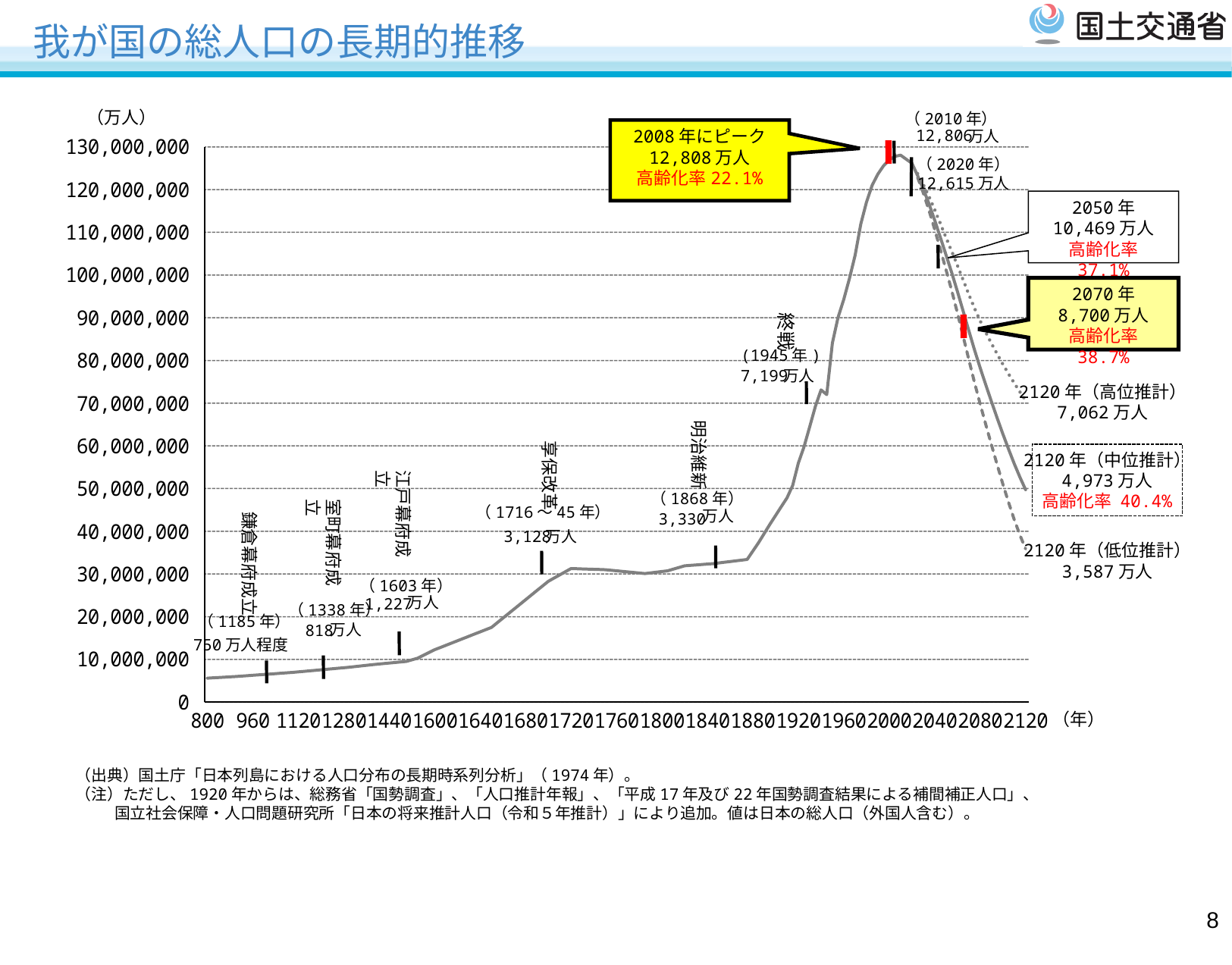

# 我が国の総人口の長期的推移
（万人）
（2010年）
2008年にピーク
12,808万人
高齢化率22.1%
12,806

### Chart

| Category |  |  |  |
|---|---|---|---|
| 800 | 5614950.0 | None | None |
| 820 | 5691940.0 | None | None |
| 840 | 5768930.0 | None | None |
| 860 | 5845920.0 | None | None |
| 880 | 5922910.0 | None | None |
| 900 | 5999900.0 | None | None |
| 920 | 6096280.0 | None | None |
| 940 | 6192660.0 | None | None |
| 960 | 6289040.0 | None | None |
| 980 | 6385420.0 | None | None |
| 1000 | 6481800.0 | None | None |
| 1020 | 6578180.0 | None | None |
| 1040 | 6674560.0 | None | None |
| 1060 | 6770940.0 | None | None |
| 1080 | 6867320.0 | None | None |
| 1100 | 6963700.0 | None | None |
| 1120 | 7085330.0 | None | None |
| 1140 | 7206960.0 | None | None |
| 1160 | 7328590.0 | None | None |
| 1180 | 7450220.0 | None | None |
| 1200 | 7571850.0 | None | None |
| 1220 | 7693480.0 | None | None |
| 1240 | 7815110.0 | None | None |
| 1260 | 7936740.0 | None | None |
| 1280 | 8058370.0 | None | None |
| 1300 | 8180000.0 | None | None |
| 1320 | 8325480.0 | None | None |
| 1340 | 8470960.0 | None | None |
| 1360 | 8616440.0 | None | None |
| 1380 | 8761920.0 | None | None |
| 1400 | 8907400.0 | None | None |
| 1420 | 9031920.0 | None | None |
| 1440 | 9156440.0 | None | None |
| 1460 | 9280960.0 | None | None |
| 1480 | 9405480.0 | None | None |
| 1500 | 9530000.0 | None | None |
| 1520 | 9910050.0 | None | None |
| 1540 | 10290100.0 | None | None |
| 1560 | 10951066.666666666 | None | None |
| 1580 | 11612033.333333332 | None | None |
| 1600 | 12273000.0 | None | None |
| 1605 | 12795490.0 | None | None |
| 1610 | 13317980.0 | None | None |
| 1615 | 13840470.0 | None | None |
| 1620 | 14362960.0 | None | None |
| 1625 | 14885450.0 | None | None |
| 1630 | 15407940.0 | None | None |
| 1635 | 15930430.0 | None | None |
| 1640 | 16452920.0 | None | None |
| 1645 | 16975410.0 | None | None |
| 1650 | 17497900.0 | None | None |
| 1655 | 18576830.0 | None | None |
| 1660 | 19655760.0 | None | None |
| 1665 | 20734690.0 | None | None |
| 1670 | 21813620.0 | None | None |
| 1675 | 22892550.0 | None | None |
| 1680 | 23971480.0 | None | None |
| 1685 | 25050410.0 | None | None |
| 1690 | 26129340.0 | None | None |
| 1695 | 27208270.0 | None | None |
| 1700 | 28287200.0 | None | None |
| 1705 | 29034875.0 | None | None |
| 1710 | 29782550.0 | None | None |
| 1715 | 30530225.0 | None | None |
| 1720 | 31277900.0 | None | None |
| 1725 | 31232566.666666668 | None | None |
| 1730 | 31187233.333333336 | None | None |
| 1735 | 31141900.000000004 | None | None |
| 1740 | 31096566.66666667 | None | None |
| 1745 | 31051233.33333334 | None | None |
| 1750 | 31005900.0 | None | None |
| 1755 | 30877057.14285714 | None | None |
| 1760 | 30748214.285714284 | None | None |
| 1765 | 30619371.428571425 | None | None |
| 1770 | 30490528.571428567 | None | None |
| 1775 | 30361685.71428571 | None | None |
| 1780 | 30232842.85714285 | None | None |
| 1785 | 30104000.0 | None | None |
| 1790 | 30264650.0 | None | None |
| 1795 | 30425300.0 | None | None |
| 1800 | 30585950.0 | None | None |
| 1805 | 30746600.0 | None | None |
| 1810 | 31135500.0 | None | None |
| 1815 | 31524400.0 | None | None |
| 1820 | 31913300.0 | None | None |
| 1825 | 32015400.0 | None | None |
| 1830 | 32117500.0 | None | None |
| 1835 | 32219600.0 | None | None |
| 1840 | 32321700.0 | None | None |
| 1845 | 32423800.0 | None | None |
| 1850 | 32586783.333333332 | None | None |
| 1855 | 32749766.666666664 | None | None |
| 1860 | 32912749.999999996 | None | None |
| 1865 | 33075733.33333333 | None | None |
| 1870 | 33238716.66666666 | None | None |
| 1875 | 33401700.0 | None | None |
| 1880 | 35360850.0 | None | None |
| 1885 | 37320000.0 | None | None |
| 1890 | 39479750.0 | None | None |
| 1895 | 41639500.0 | None | None |
| 1900 | 43694433.333333336 | None | None |
| 1905 | 45749366.66666667 | None | None |
| 1910 | 47804300.0 | None | None |
| 1915 | 50700600.0 | None | None |
| 1920 | 55963053.0 | None | None |
| 1925 | 59736822.0 | None | None |
| 1930 | 64450005.0 | None | None |
| 1935 | 69254148.0 | None | None |
| 1940 | 73114308.0 | None | None |
| 1945 | 71998104.0 | None | None |
| 1950 | 84114574.0 | None | None |
| 1955 | 90076594.0 | None | None |
| 1960 | 94301623.0 | None | None |
| 1965 | 99209137.0 | None | None |
| 1970 | 104665171.0 | None | None |
| 1975 | 111939643.0 | None | None |
| 1980 | 117060396.0 | None | None |
| 1985 | 121048923.0 | None | None |
| 1990 | 123611167.0 | None | None |
| 1995 | 125570246.0 | None | None |
| 2000 | 126925843.0 | None | None |
| 2005 | 127767994.0 | None | None |
| 2010 | 128057352.0 | None | None |
| 2015 | 127094745.0 | None | None |
| 2020 | 126146099.0 | None | None |
| 2025 | 123262448.0 | 123713087.0 | 122847542.0 |
| 2030 | 120115780.0 | 121140113.0 | 119179824.0 |
| 2035 | 116638903.0 | 118350000.0 | 115102872.0 |
| 2040 | 112837405.0 | 115290017.0 | 110677624.0 |
| 2045 | 108801339.0 | 112032205.0 | 105999512.0 |
| 2050 | 104686383.0 | 108753332.0 | 101206655.0 |
| 2055 | 100508401.0 | 105520267.0 | 96288753.0 |
| 2060 | 96147841.0 | 102235967.0 | 91118287.0 |
| 2065 | 91586513.0 | 98851855.0 | 85699563.0 |
| 2070 | 86996009.0 | 95490477.0 | 80237219.0 |
| 2075 | 82517035.0 | 92259896.0 | 74893859.0 |
| 2080 | 78270029.0 | 89272748.0 | 69797247.0 |
| 2085 | 74246043.0 | 86533774.0 | 64935324.0 |
| 2090 | 70343345.0 | 83955480.0 | 60202998.0 |
| 2095 | 66511451.0 | 81480688.0 | 55556008.0 |
| 2100 | 62778703.0 | 79105964.0 | 51042087.0 |
| 2105 | 59200017.0 | 76841986.0 | 46745128.0 |
| 2110 | 55817024.0 | 74684407.0 | 42742684.0 |
| 2115 | 52664796.0 | 72624077.0 | 39110727.0 |
| 2120 | 49733000.0 | 70623904.0 | 35865390.0 |
万人

（2020年）
12,615万人

2050年
10,469万人
高齢化率 37.1%

2070年
8,700万人
高齢化率 38.7%
終戦

(1945年)
7,199
万人
2120年（高位推計）
7,062万人

明治維新
享保改革
2120年（中位推計）
4,973万人
高齢化率 40.4%
江戸幕府成立
室町幕府成立
（1868年）
鎌倉幕府成立
（1716～45年）
万人
3,330
3,128
万人
2120年（低位推計）
3,587万人

（1603年）
万人
1,227
（1338年）
（1185年）
万人
818

750万人程度

（年）
（出典）国土庁「日本列島における人口分布の長期時系列分析」（1974年）。
（注）ただし、1920年からは、総務省「国勢調査」、「人口推計年報」、「平成17年及び22年国勢調査結果による補間補正人口」、
 　　国立社会保障・人口問題研究所「日本の将来推計人口（令和５年推計）」により追加。値は日本の総人口（外国人含む）。

8